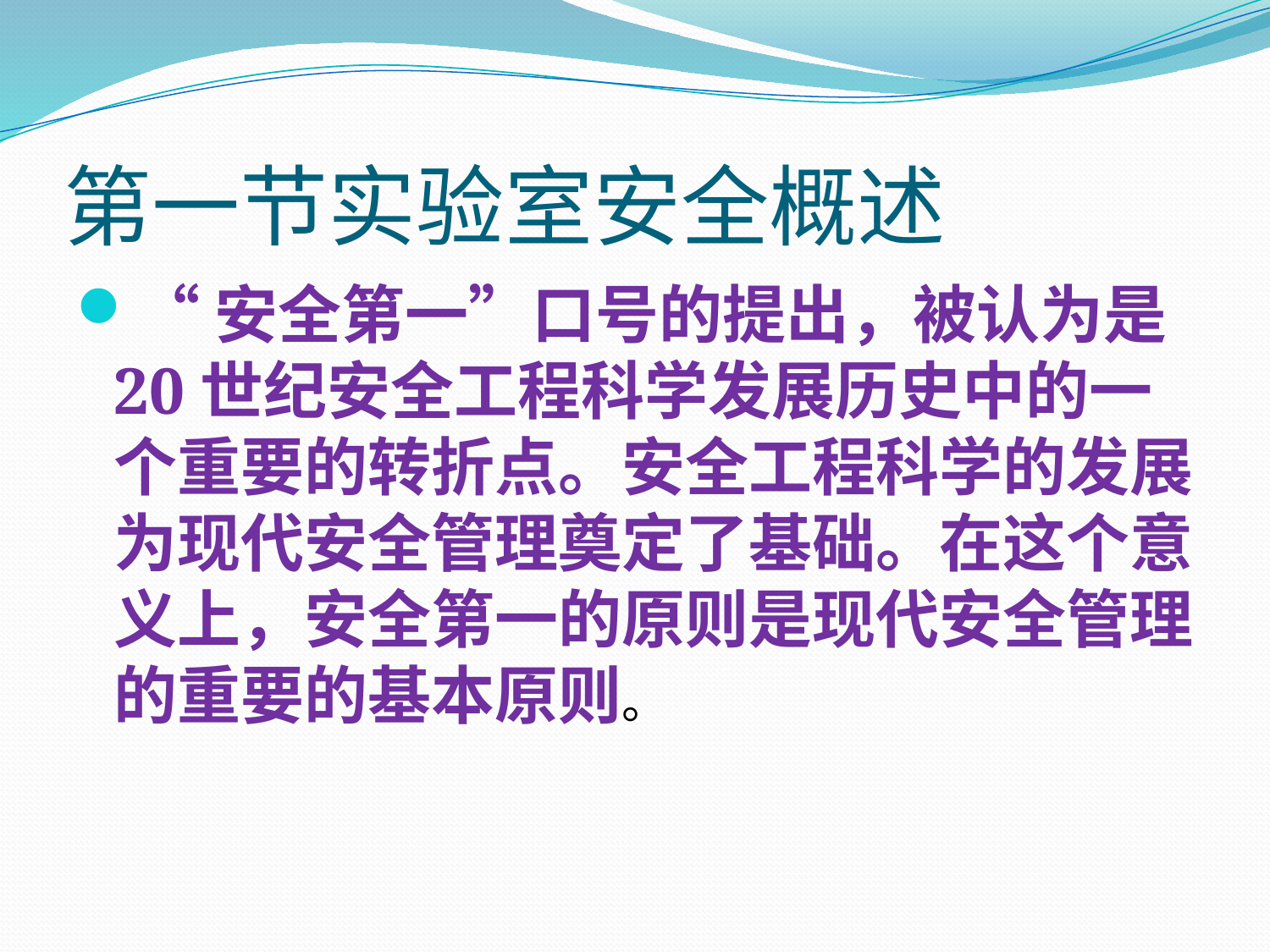

# 第一节实验室安全概述
“安全第一”口号的提出，被认为是20世纪安全工程科学发展历史中的一个重要的转折点。安全工程科学的发展为现代安全管理奠定了基础。在这个意义上，安全第一的原则是现代安全管理的重要的基本原则。